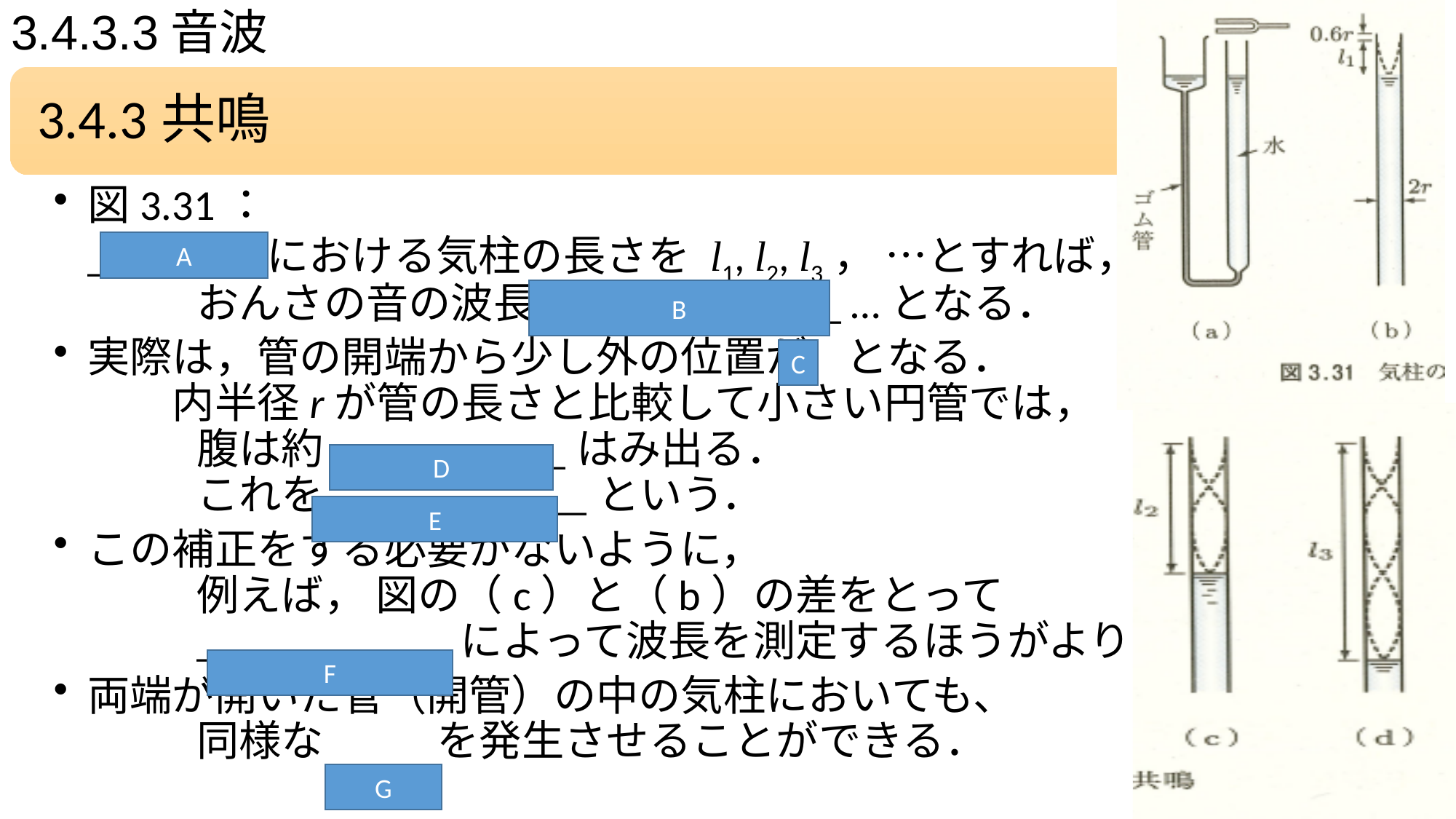

# 3.4.3.3音波

3.4.3共鳴
図3.31：
________における気柱の長さを l1, l2, l3， …とすれば，
	おんさの音の波長______________ …となる．
実際は，管の開端から少し外の位置が    となる．
　　内半径rが管の長さと比較して小さい円管では，
	腹は約___________はみ出る．
	これを____________という．
この補正をする必要がないように，
	例えば， 図の（c）と（b）の差をとって
	____________によって波長を測定するほうがより正確．
両端が開いた管（開管）の中の気柱においても、
	同様な            を発生させることができる．

A
B
C

D
E
F
16
G